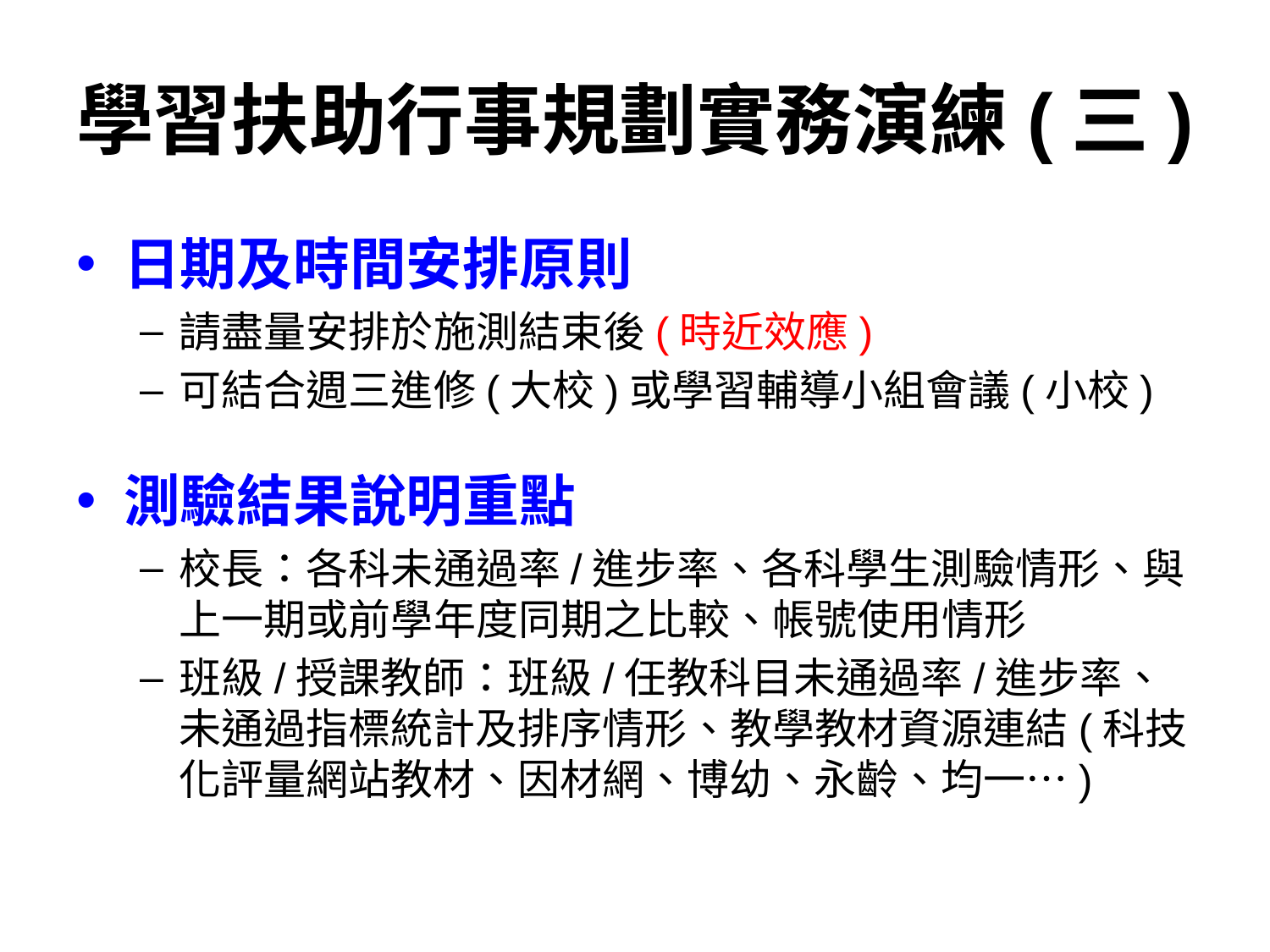

# 學習扶助行事規劃實務演練(三)
日期及時間安排原則
請盡量安排於施測結束後(時近效應)
可結合週三進修(大校)或學習輔導小組會議(小校)

測驗結果說明重點
校長：各科未通過率/進步率、各科學生測驗情形、與上一期或前學年度同期之比較、帳號使用情形
班級/授課教師：班級/任教科目未通過率/進步率、未通過指標統計及排序情形、教學教材資源連結(科技化評量網站教材、因材網、博幼、永齡、均一…)